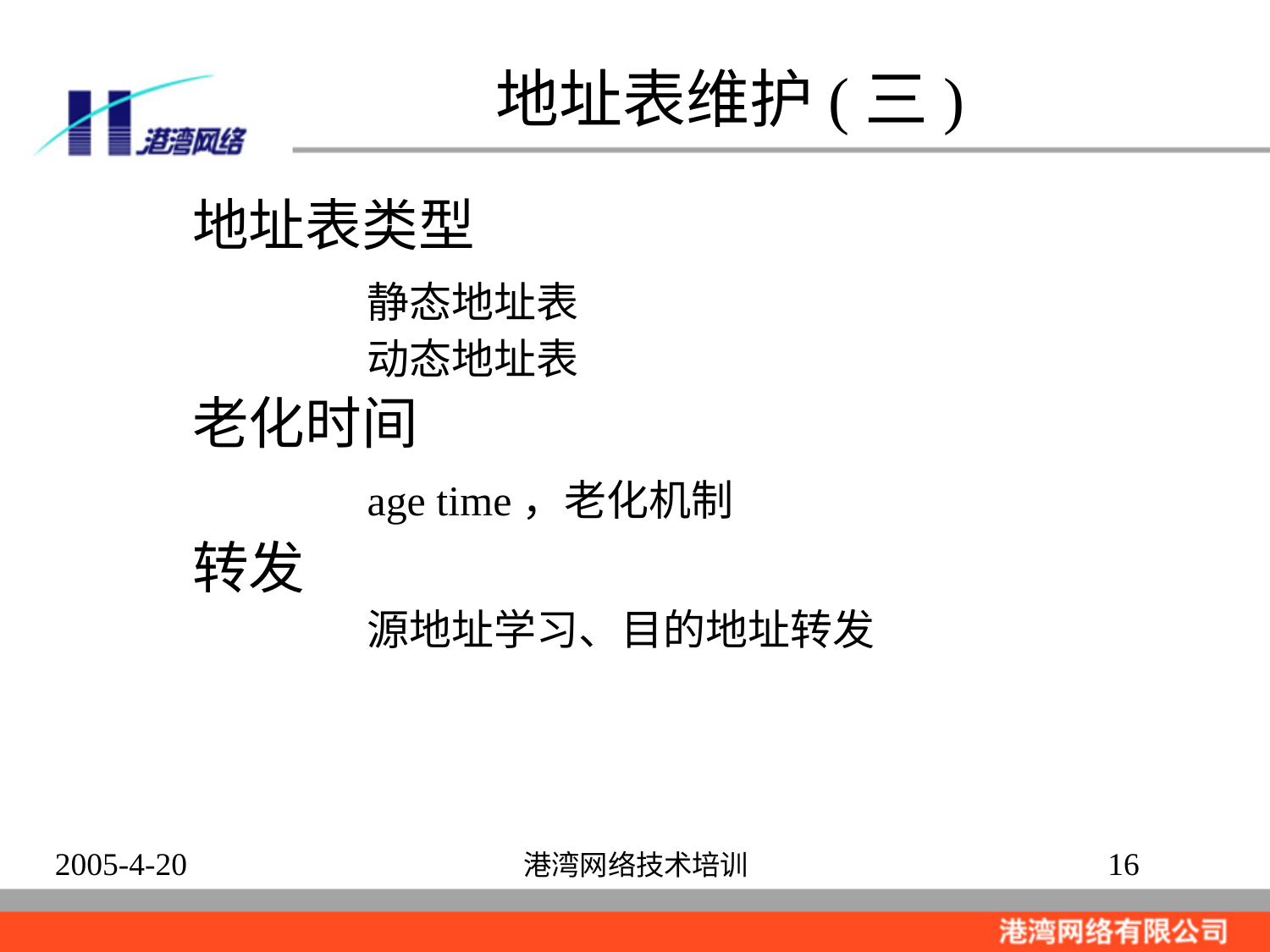

# 地址表维护(三)
地址表类型
		静态地址表
		动态地址表
老化时间
		age time，老化机制
转发
		源地址学习、目的地址转发